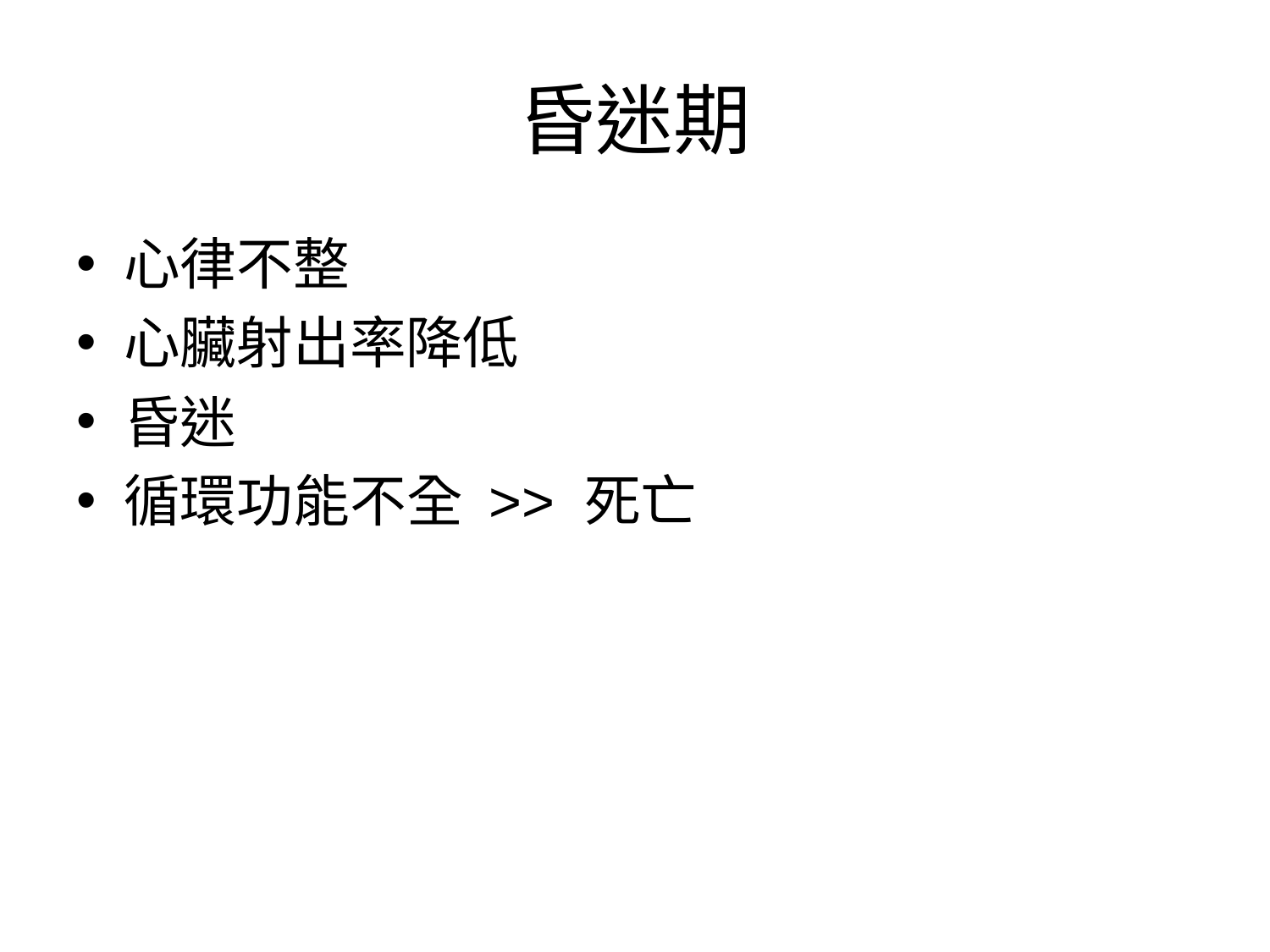

# 昏迷期
心律不整
心臟射出率降低
昏迷
循環功能不全 >> 死亡